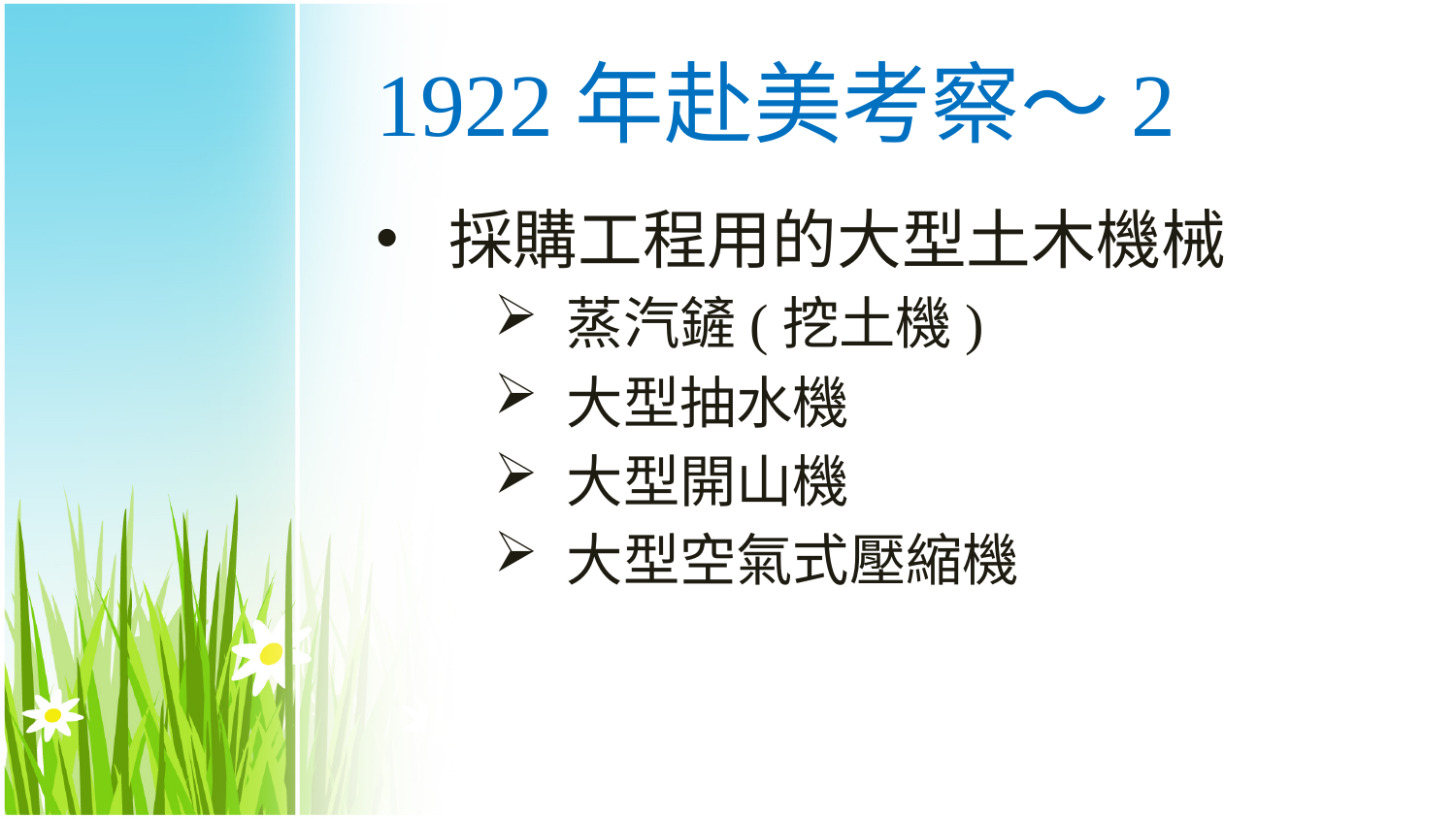

# 1922年赴美考察～2
採購工程用的大型土木機械
蒸汽鏟(挖土機)
大型抽水機
大型開山機
大型空氣式壓縮機